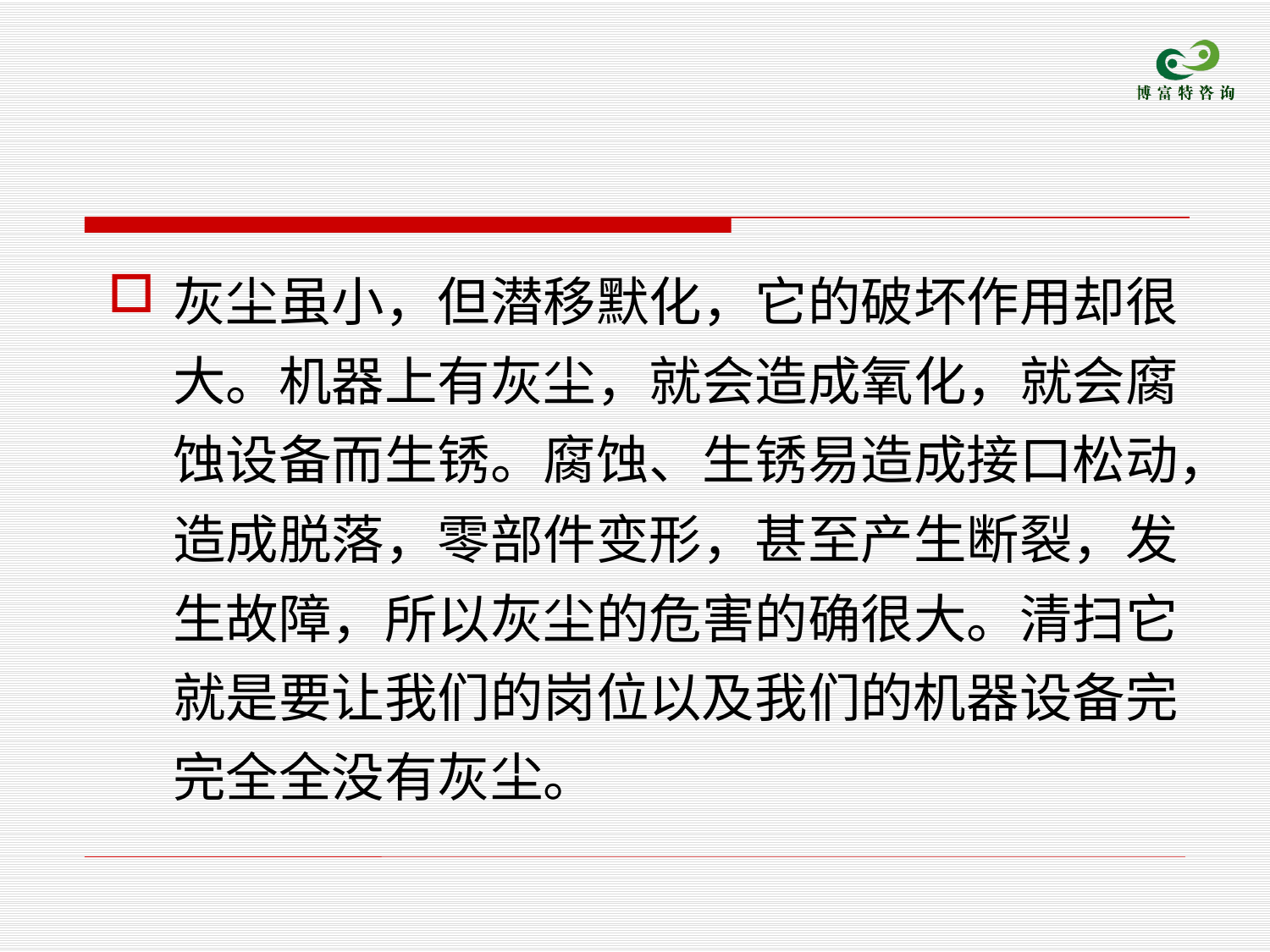

灰尘虽小，但潜移默化，它的破坏作用却很大。机器上有灰尘，就会造成氧化，就会腐蚀设备而生锈。腐蚀、生锈易造成接口松动，造成脱落，零部件变形，甚至产生断裂，发生故障，所以灰尘的危害的确很大。清扫它就是要让我们的岗位以及我们的机器设备完完全全没有灰尘。

178